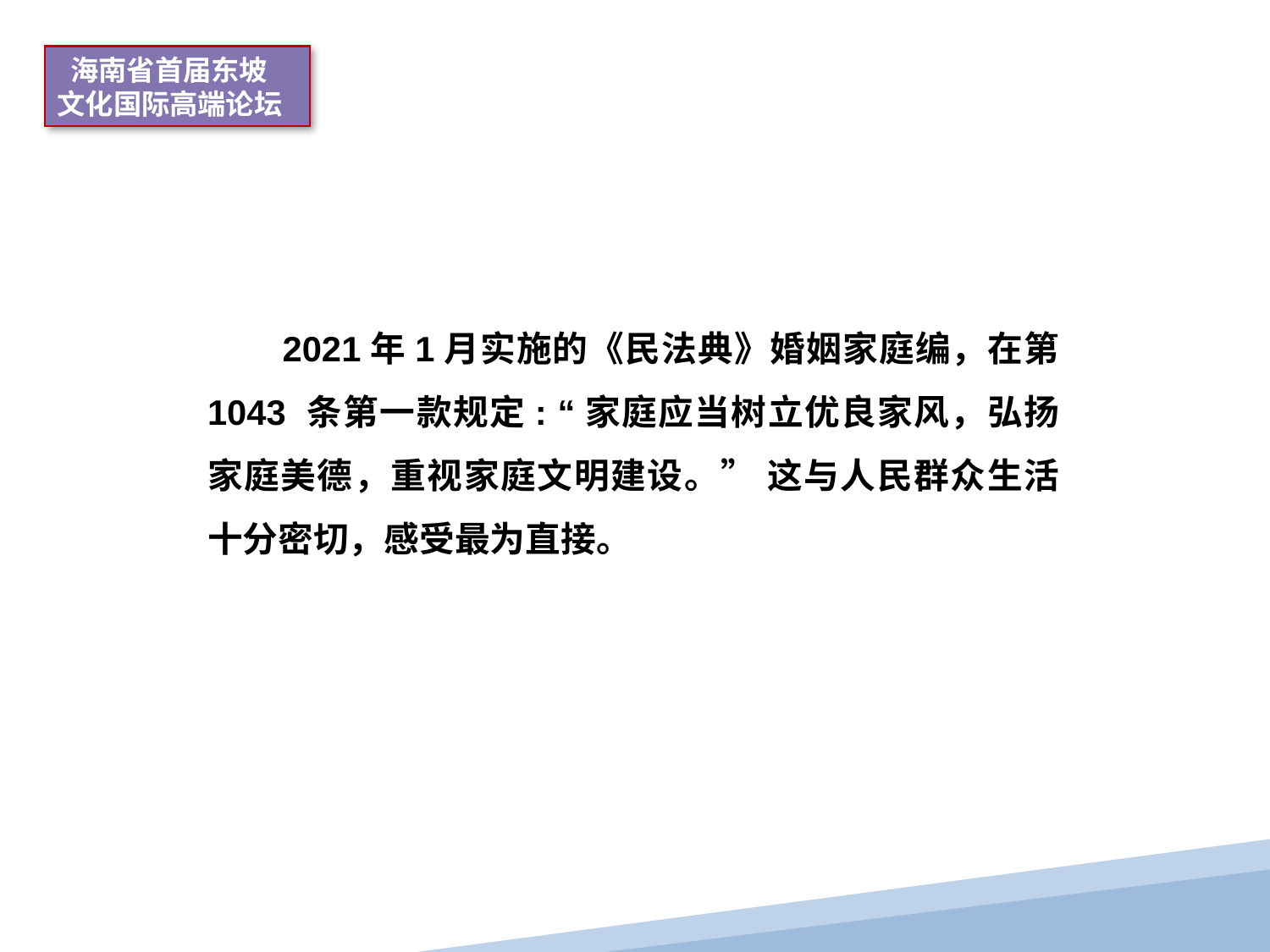

海南省首届东坡
文化国际高端论坛
   2021年1月实施的《民法典》婚姻家庭编，在第 1043 条第一款规定: “家庭应当树立优良家风，弘扬家庭美德，重视家庭文明建设。” 这与人民群众生活十分密切，感受最为直接。